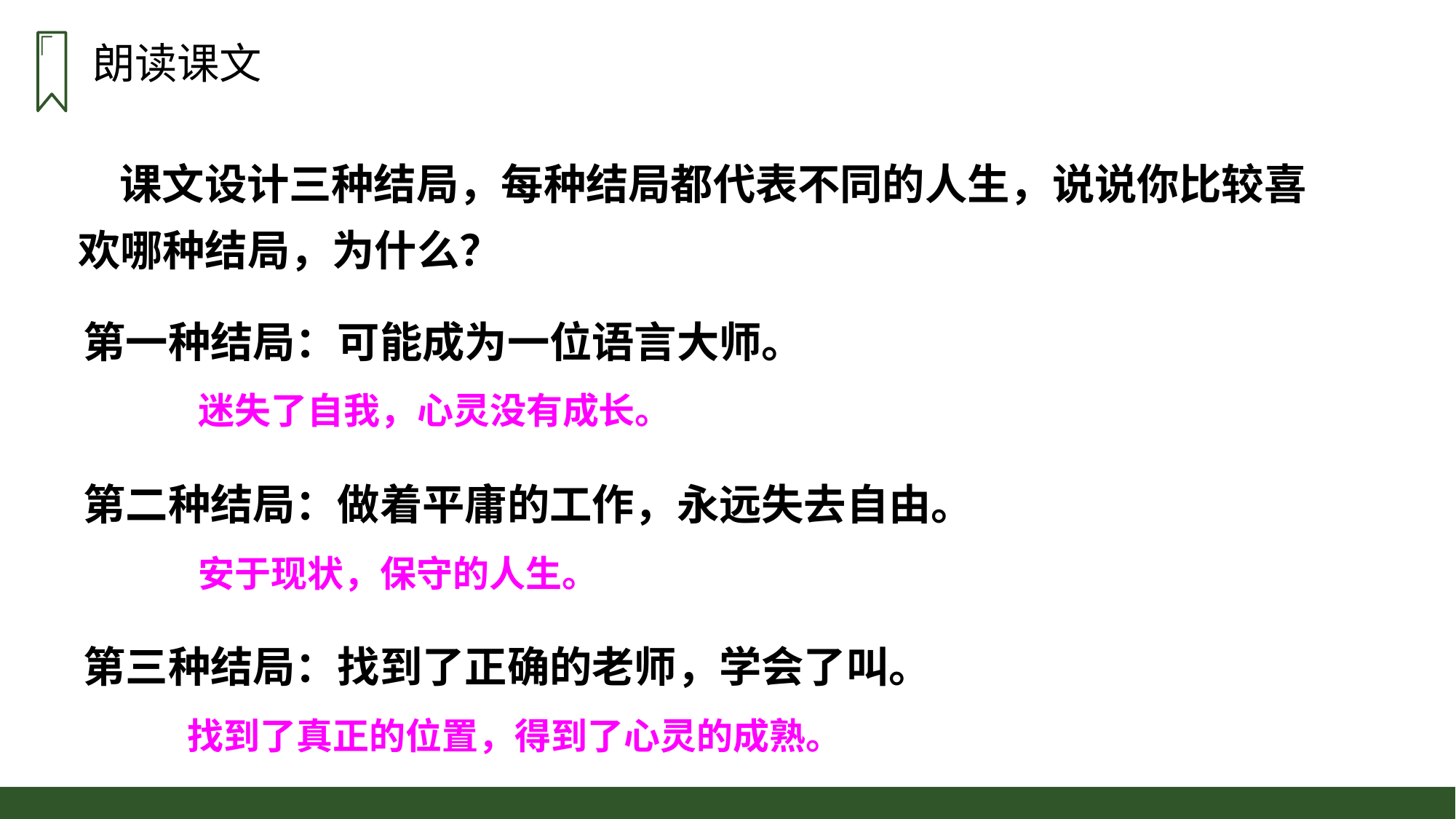

朗读课文
     课文设计三种结局，每种结局都代表不同的人生，说说你比较喜欢哪种结局，为什么？
第一种结局：可能成为一位语言大师。
             迷失了自我，心灵没有成长。
第二种结局：做着平庸的工作，永远失去自由。
             安于现状，保守的人生。
第三种结局：找到了正确的老师，学会了叫。
              找到了真正的位置，得到了心灵的成熟。